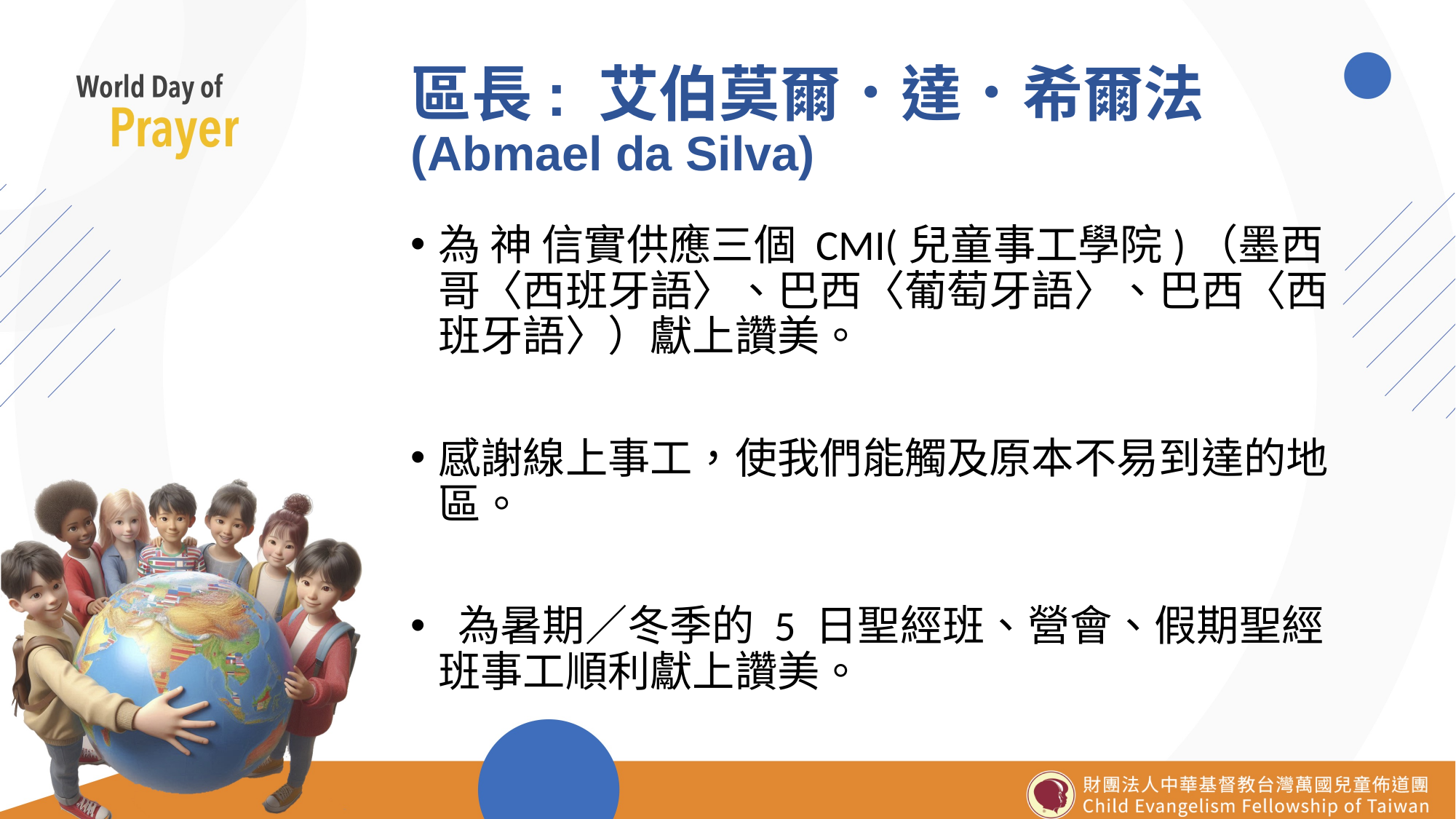

# 區長: 艾伯莫爾．達．希爾法(Abmael da Silva)
為 神 信實供應三個 CMI(兒童事工學院)（墨西哥〈西班牙語〉、巴西〈葡萄牙語〉、巴西〈西班牙語〉）獻上讚美。

感謝線上事工，使我們能觸及原本不易到達的地區。

 為暑期／冬季的 5 日聖經班、營會、假期聖經班事工順利獻上讚美。